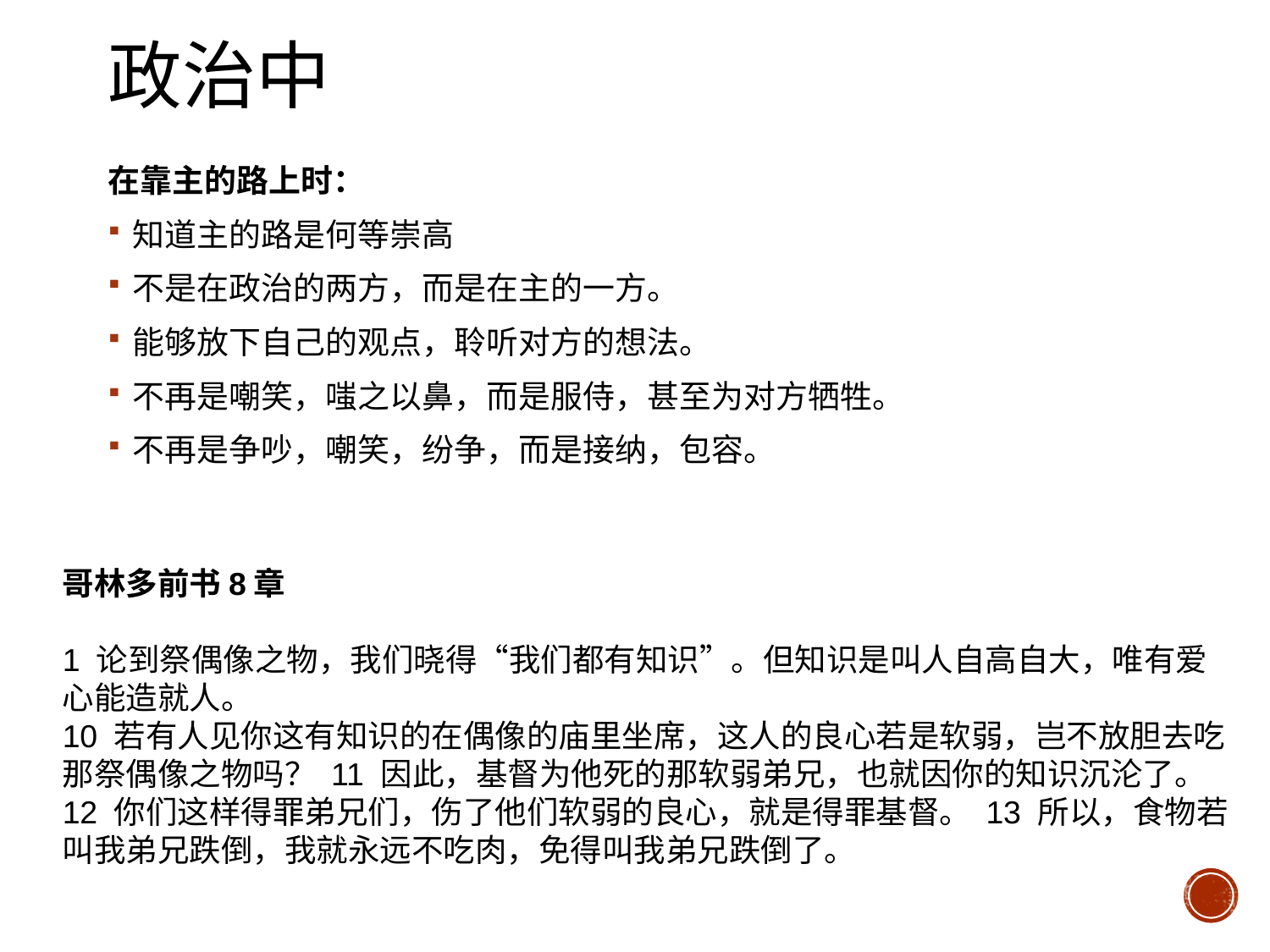

# 政治中
在靠主的路上时：
知道主的路是何等崇高
不是在政治的两方，而是在主的一方。
能够放下自己的观点，聆听对方的想法。
不再是嘲笑，嗤之以鼻，而是服侍，甚至为对方牺牲。
不再是争吵，嘲笑，纷争，而是接纳，包容。
哥林多前书8章

1 论到祭偶像之物，我们晓得“我们都有知识”。但知识是叫人自高自大，唯有爱心能造就人。
10 若有人见你这有知识的在偶像的庙里坐席，这人的良心若是软弱，岂不放胆去吃那祭偶像之物吗？ 11 因此，基督为他死的那软弱弟兄，也就因你的知识沉沦了。 12 你们这样得罪弟兄们，伤了他们软弱的良心，就是得罪基督。 13 所以，食物若叫我弟兄跌倒，我就永远不吃肉，免得叫我弟兄跌倒了。